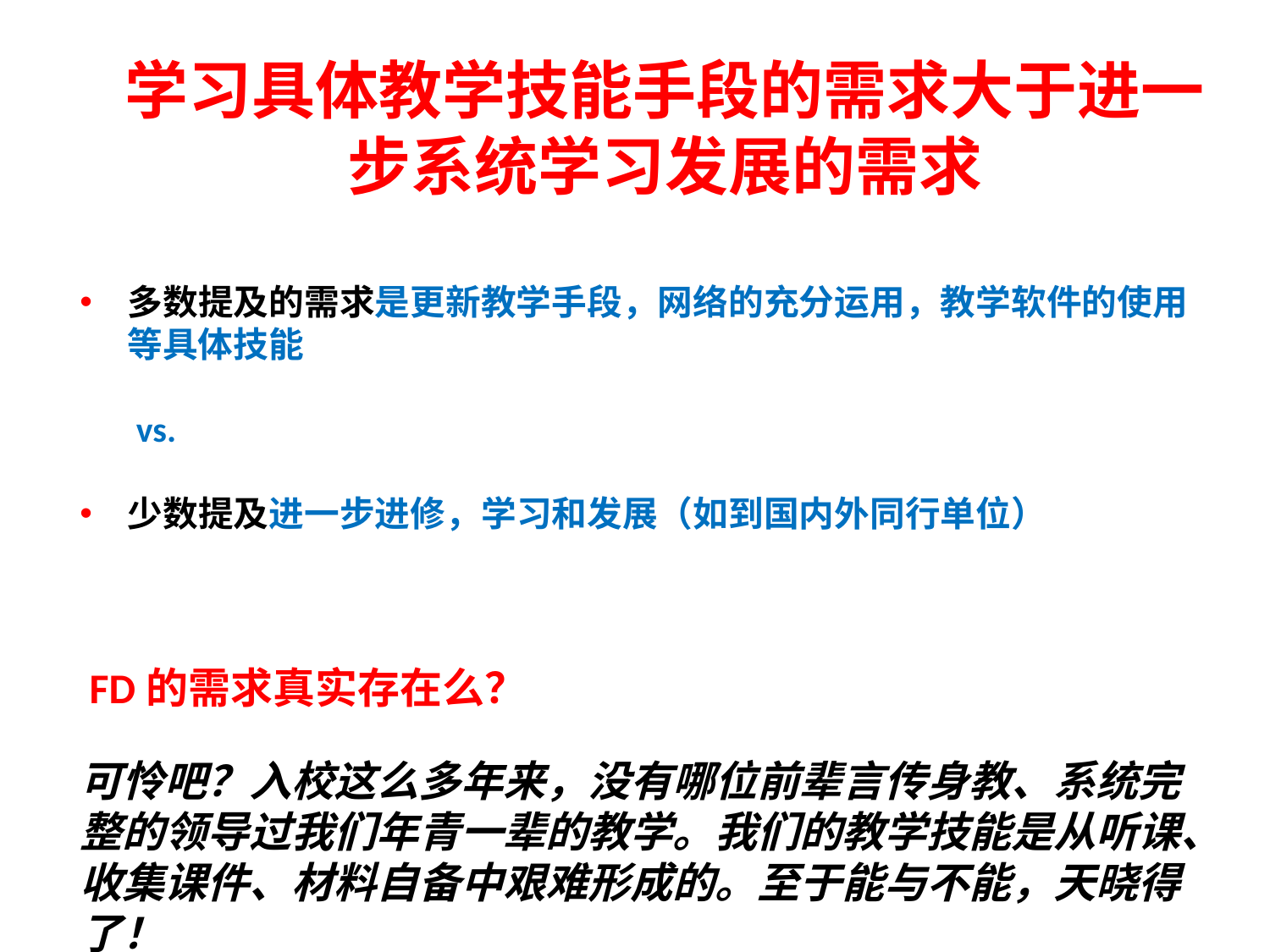

# 学习具体教学技能手段的需求大于进一步系统学习发展的需求

多数提及的需求是更新教学手段，网络的充分运用，教学软件的使用等具体技能
       vs.
少数提及进一步进修，学习和发展（如到国内外同行单位）

 FD的需求真实存在么？
可怜吧？入校这么多年来，没有哪位前辈言传身教、系统完整的领导过我们年青一辈的教学。我们的教学技能是从听课、收集课件、材料自备中艰难形成的。至于能与不能，天晓得了！